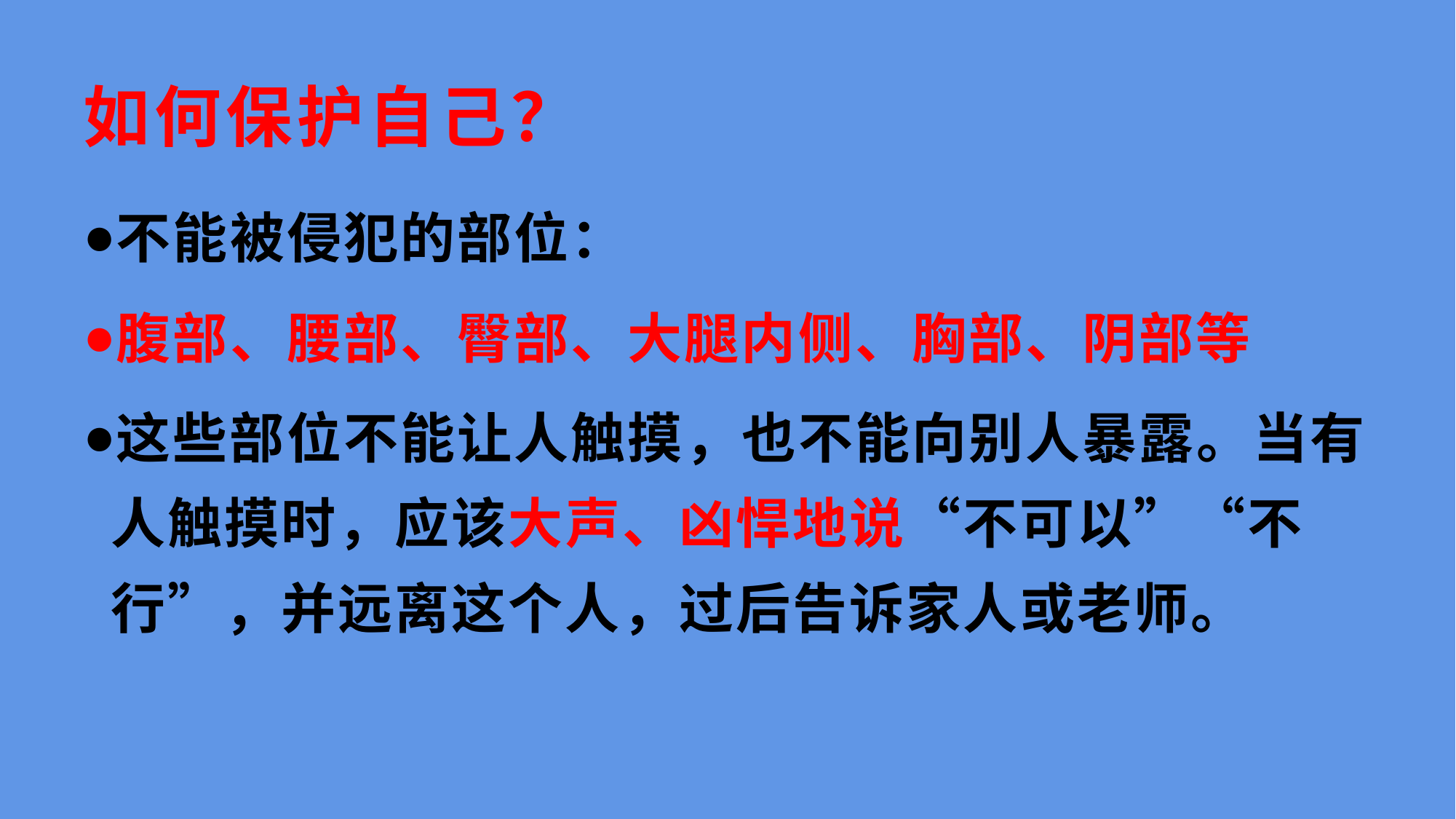

# 如何保护自己？
不能被侵犯的部位：
腹部、腰部、臀部、大腿内侧、胸部、阴部等
这些部位不能让人触摸，也不能向别人暴露。当有人触摸时，应该大声、凶悍地说“不可以”“不行”，并远离这个人，过后告诉家人或老师。